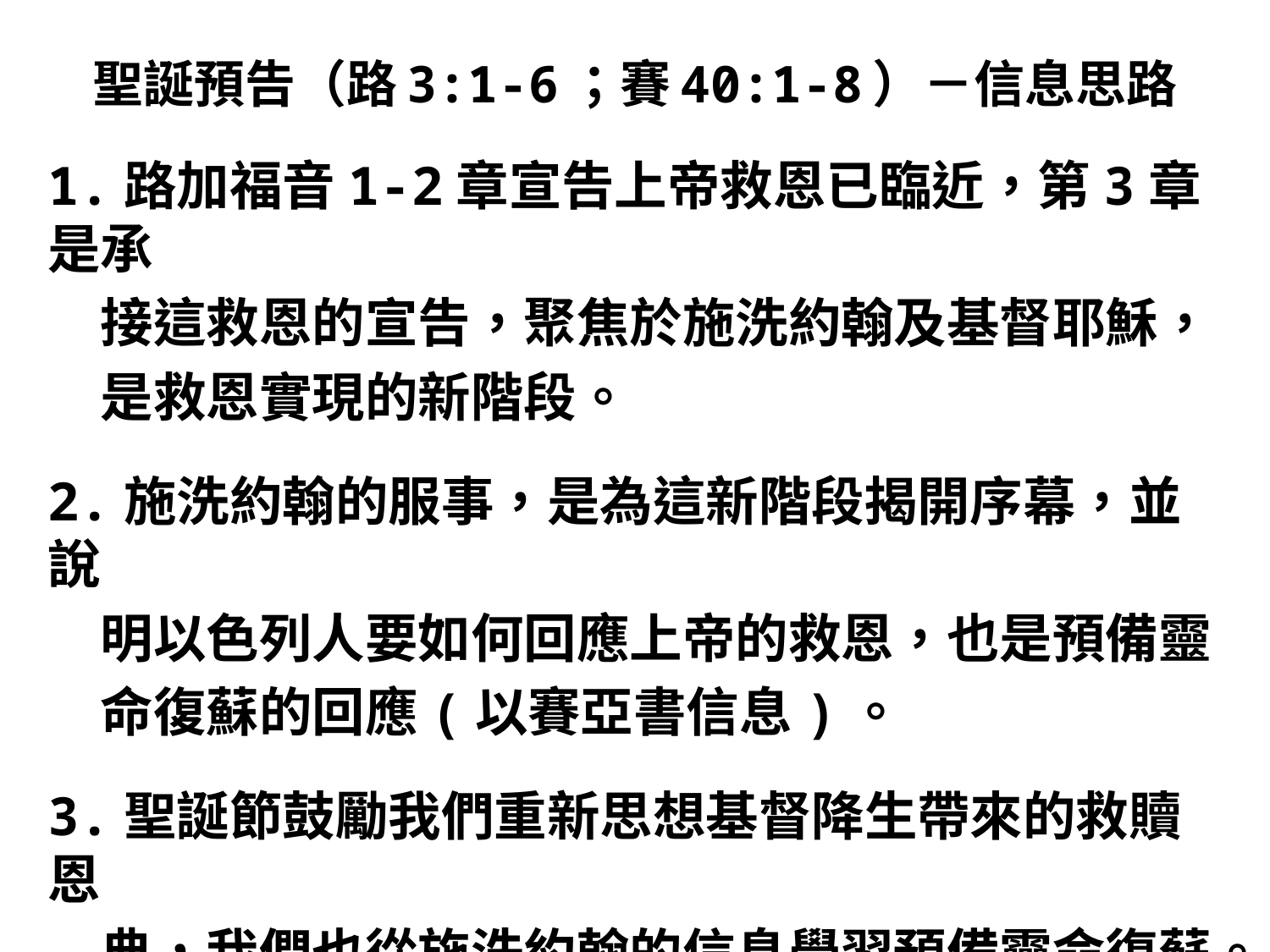

# 聖誕預告（路3:1-6；賽40:1-8）－信息思路
1.路加福音1-2章宣告上帝救恩已臨近，第3章是承
　接這救恩的宣告，聚焦於施洗約翰及基督耶穌，
　是救恩實現的新階段。

2.施洗約翰的服事，是為這新階段揭開序幕，並說
　明以色列人要如何回應上帝的救恩，也是預備靈
　命復蘇的回應(以賽亞書信息)。

3.聖誕節鼓勵我們重新思想基督降生帶來的救贖恩
　典，我們也從施洗約翰的信息學習預備靈命復蘇。